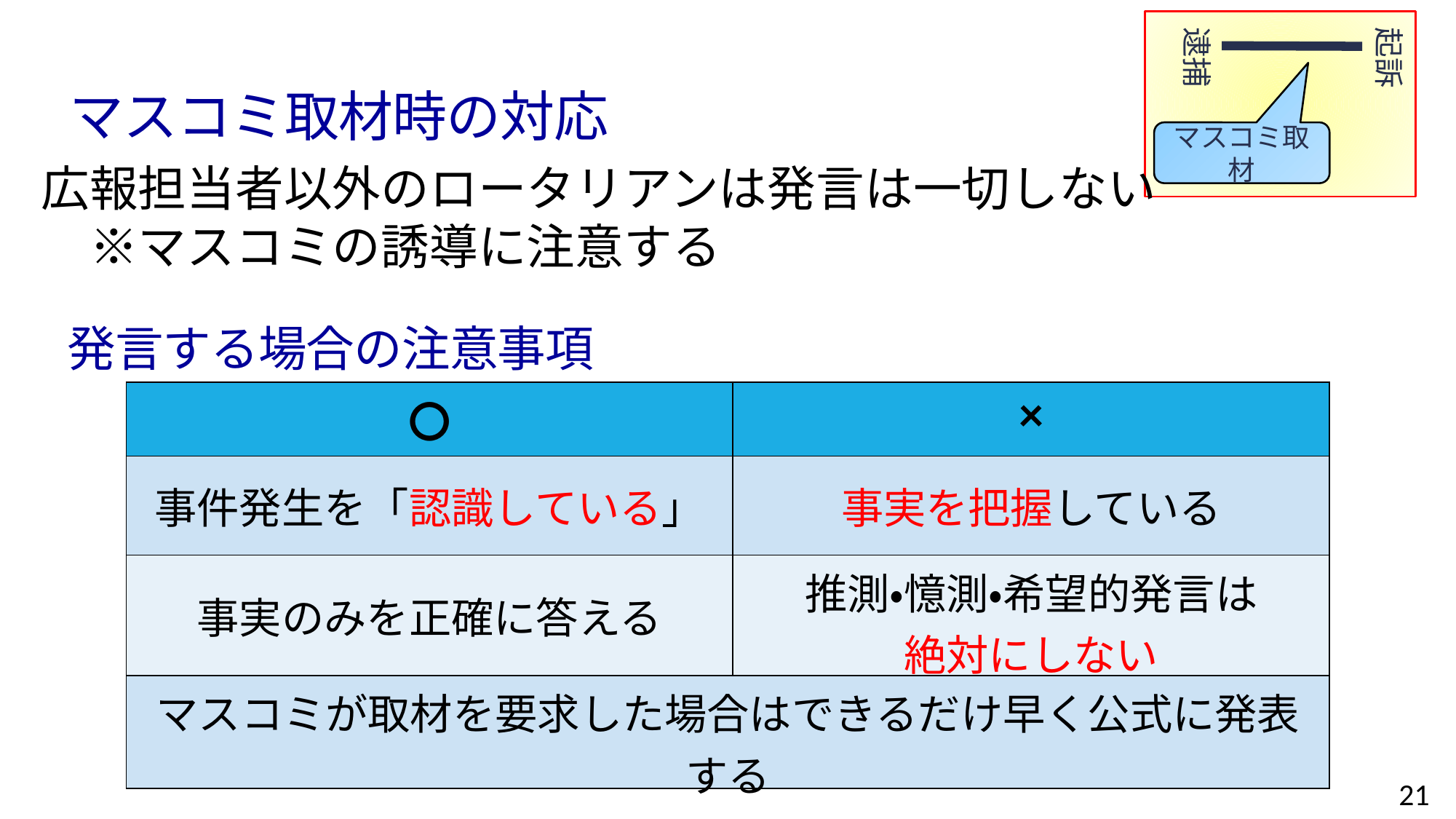

逮捕
起訴
マスコミ取材
マスコミ取材時の対応
広報担当者以外のロータリアンは発言は一切しない
　※マスコミの誘導に注意する
発言する場合の注意事項
| 〇 | × |
| --- | --- |
| 事件発生を「認識している」 | 事実を把握している |
| 事実のみを正確に答える | 推測・憶測・希望的発言は 絶対にしない |
| マスコミが取材を要求した場合はできるだけ早く公式に発表する |  |
21